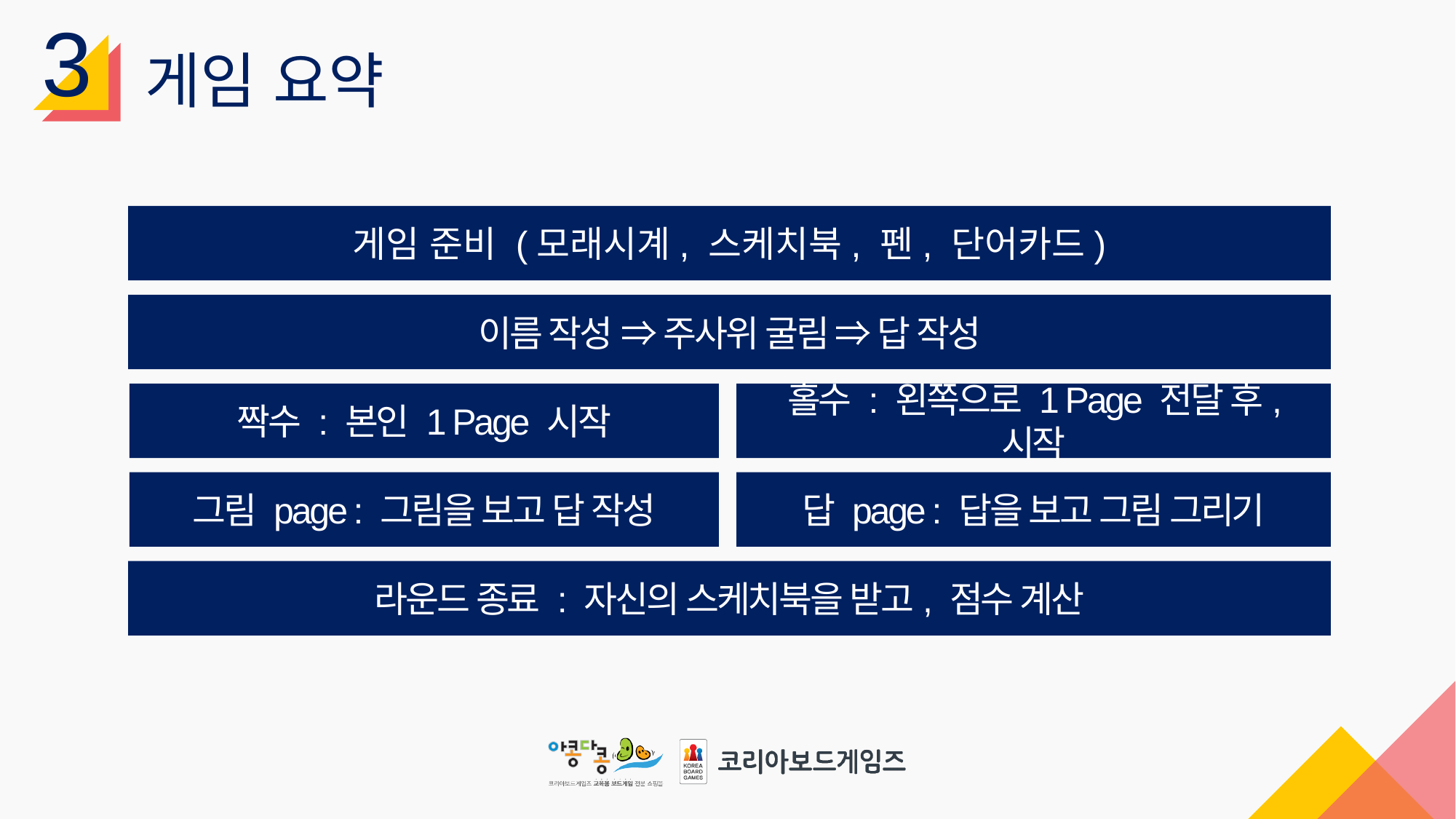

3
게임 요약
게임 준비 (모래시계, 스케치북, 펜, 단어카드)
이름 작성 ⇒ 주사위 굴림 ⇒ 답 작성
짝수 : 본인 1 Page 시작
홀수 : 왼쪽으로 1 Page 전달 후, 시작
그림 page : 그림을 보고 답 작성
답 page : 답을 보고 그림 그리기
라운드 종료 : 자신의 스케치북을 받고, 점수 계산